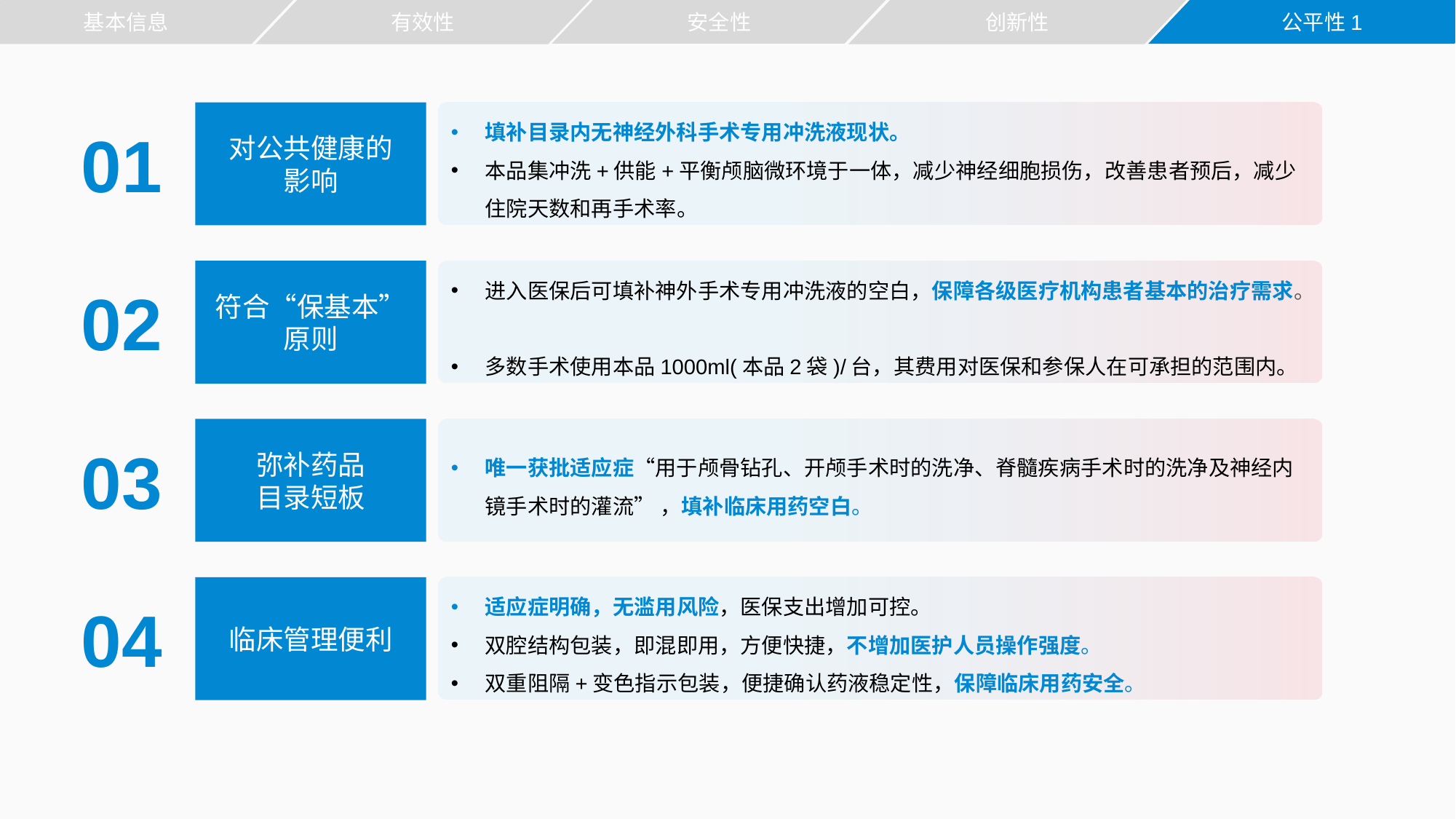

安全性
公平性1
基本信息
有效性
创新性

对公共健康的
影响
填补目录内无神经外科手术专用冲洗液现状。
本品集冲洗+供能+平衡颅脑微环境于一体，减少神经细胞损伤，改善患者预后，减少住院天数和再手术率。
01

符合“保基本”原则
进入医保后可填补神外手术专用冲洗液的空白，保障各级医疗机构患者基本的治疗需求。
多数手术使用本品1000ml(本品2袋)/台，其费用对医保和参保人在可承担的范围内。
02

弥补药品
目录短板
唯一获批适应症“用于颅骨钻孔、开颅手术时的洗净、脊髓疾病手术时的洗净及神经内镜手术时的灌流” ，填补临床用药空白。
03

临床管理便利
适应症明确，无滥用风险，医保支出增加可控。
双腔结构包装，即混即用，方便快捷，不增加医护人员操作强度。
双重阻隔+变色指示包装，便捷确认药液稳定性，保障临床用药安全。
04